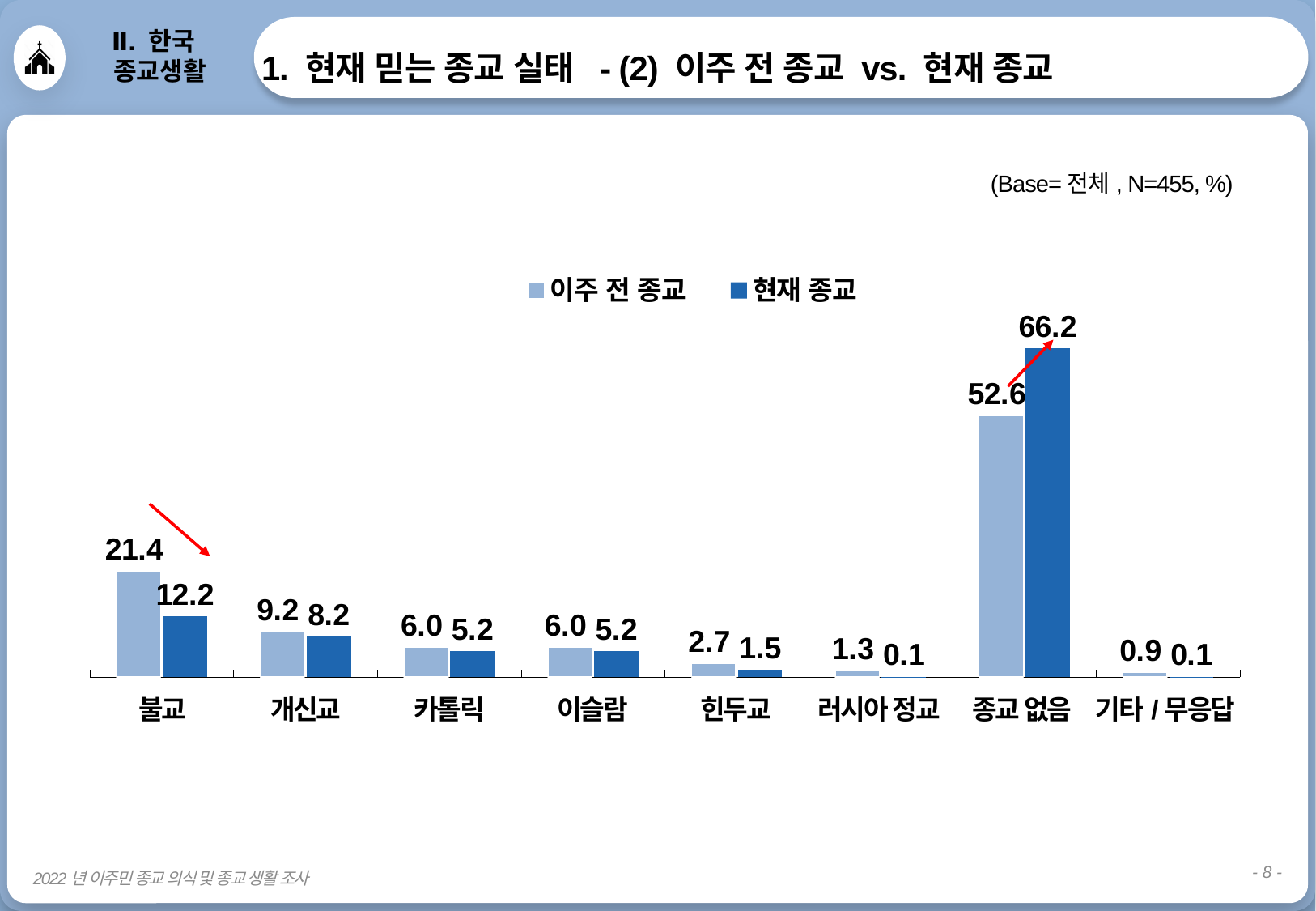

1. 현재 믿는 종교 실태  - (2) 이주 전 종교 vs. 현재 종교
Ⅱ. 한국
 종교생활
(Base=전체, N=455, %)

### Chart

| Category | 이주 전 종교 | 현재 종교 |
|---|---|---|
| 불교 | 개신교 | 카톨릭 | 이슬람 | 힌두교 | 러시아 정교 | 종교 없음 | 기타/무응답 |
| --- | --- | --- | --- | --- | --- | --- | --- |